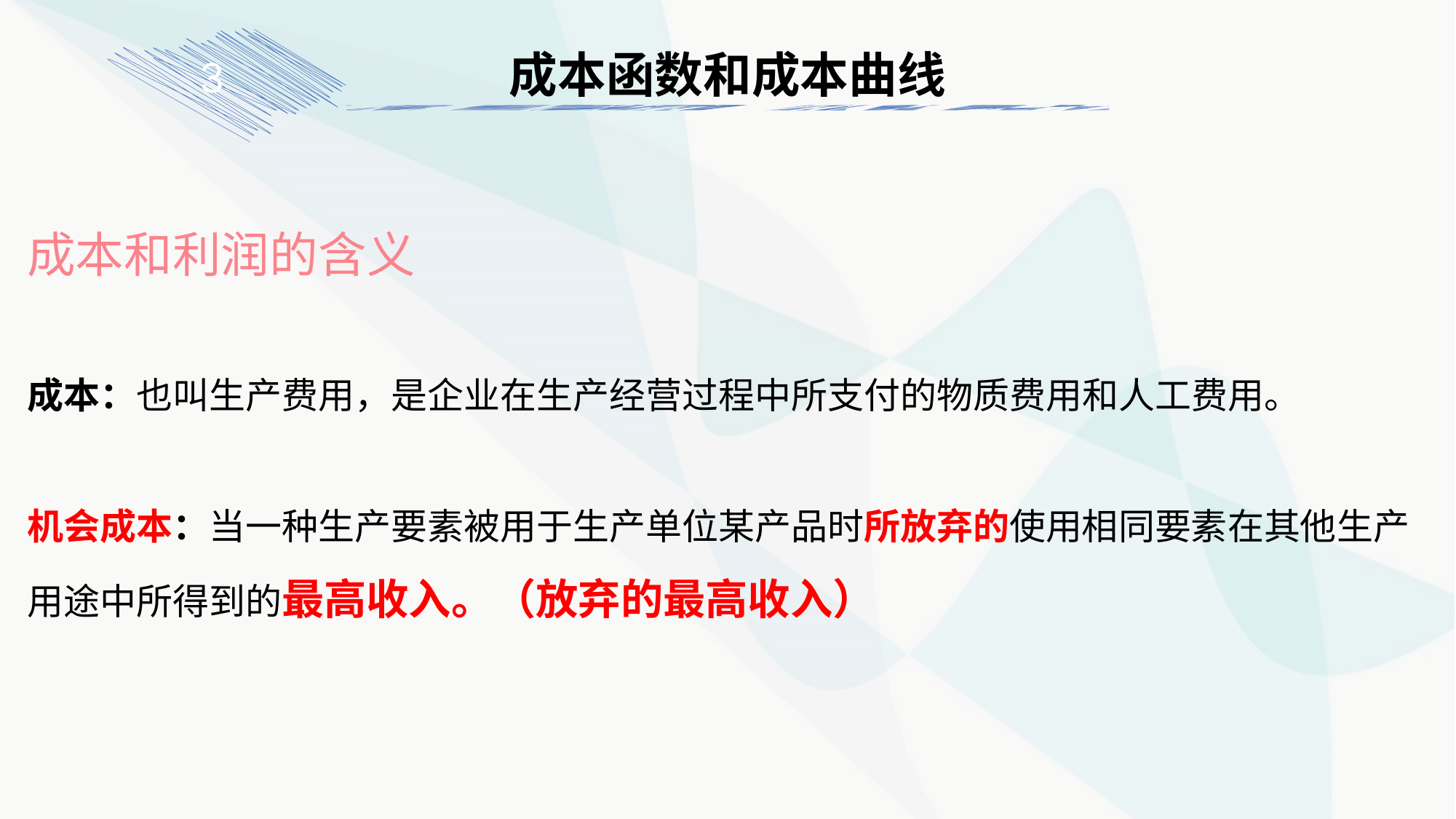

成本函数和成本曲线
3
成本和利润的含义

成本：也叫生产费用，是企业在生产经营过程中所支付的物质费用和人工费用。

机会成本：当一种生产要素被用于生产单位某产品时所放弃的使用相同要素在其他生产用途中所得到的最高收入。（放弃的最高收入）